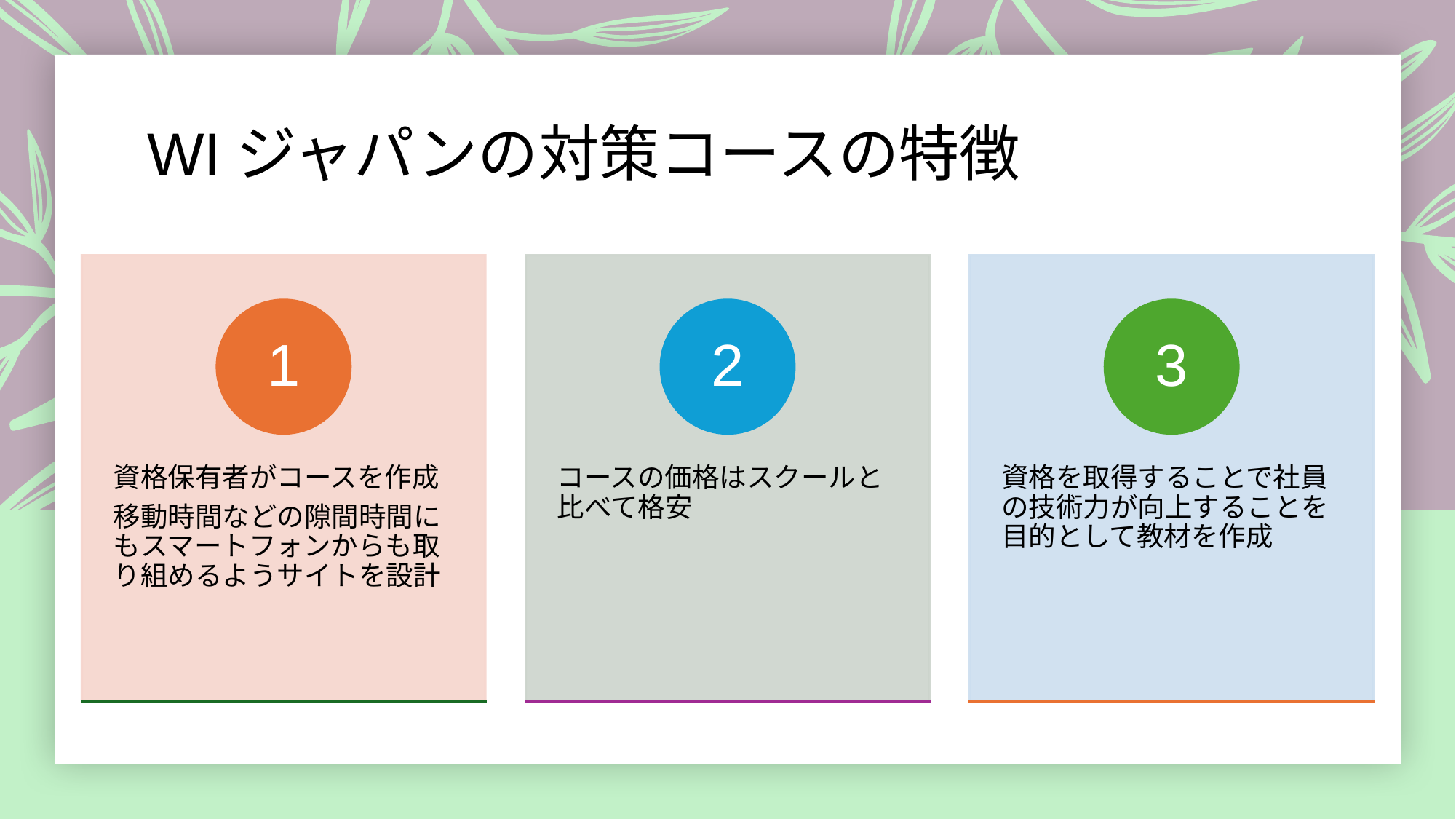

# WIジャパンの対策コースの特徴
資格保有者がコースを作成
移動時間などの隙間時間にもスマートフォンからも取り組めるようサイトを設計
1
コースの価格はスクールと比べて格安
2
資格を取得することで社員の技術力が向上することを目的として教材を作成
3